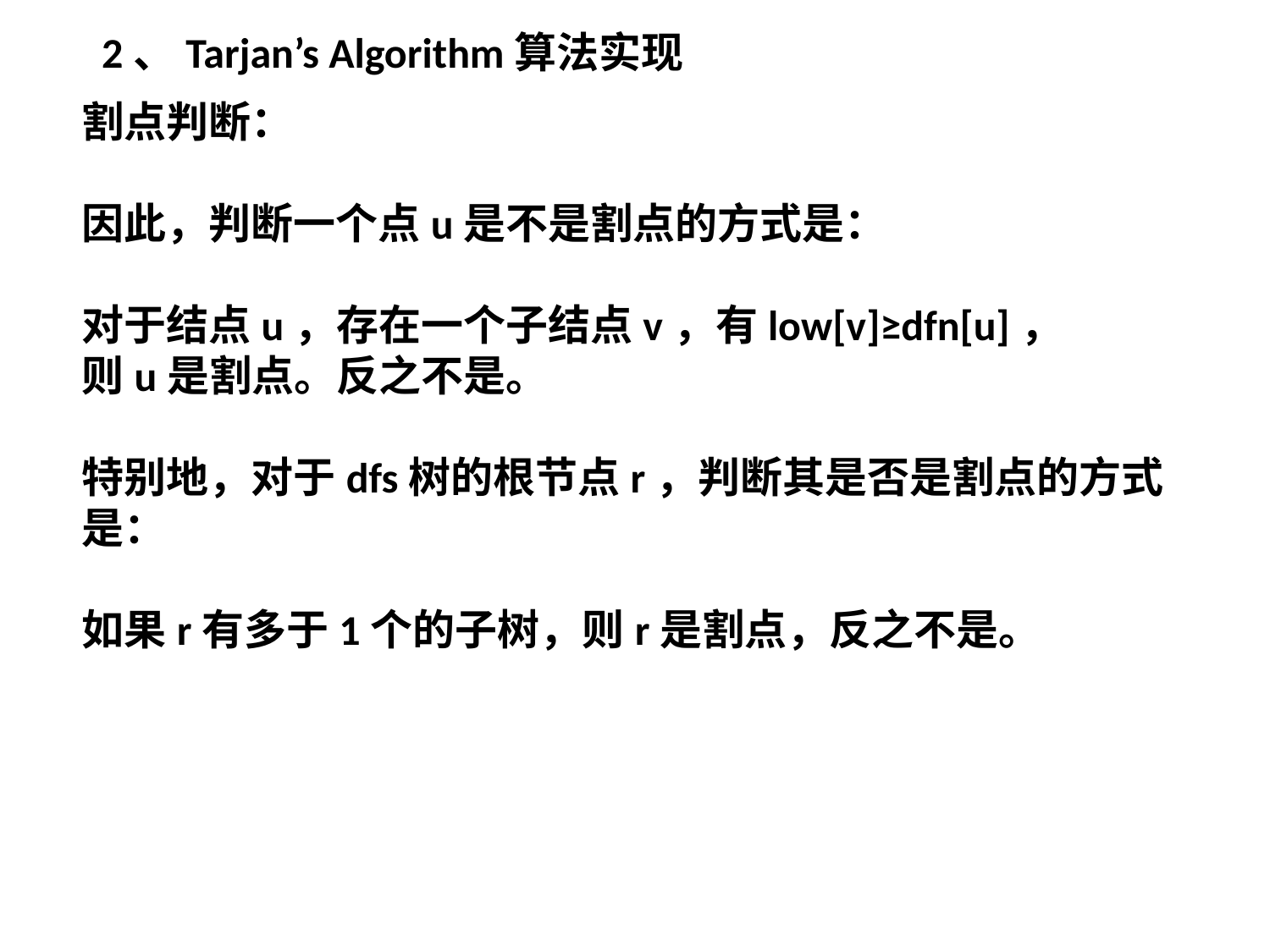

2、Tarjan’s Algorithm算法实现
割点判断：

因此，判断一个点u是不是割点的方式是：

对于结点u，存在一个子结点v，有low[v]≥dfn[u]，
则u是割点。反之不是。

特别地，对于dfs树的根节点r，判断其是否是割点的方式是：

如果r有多于1个的子树，则r是割点，反之不是。